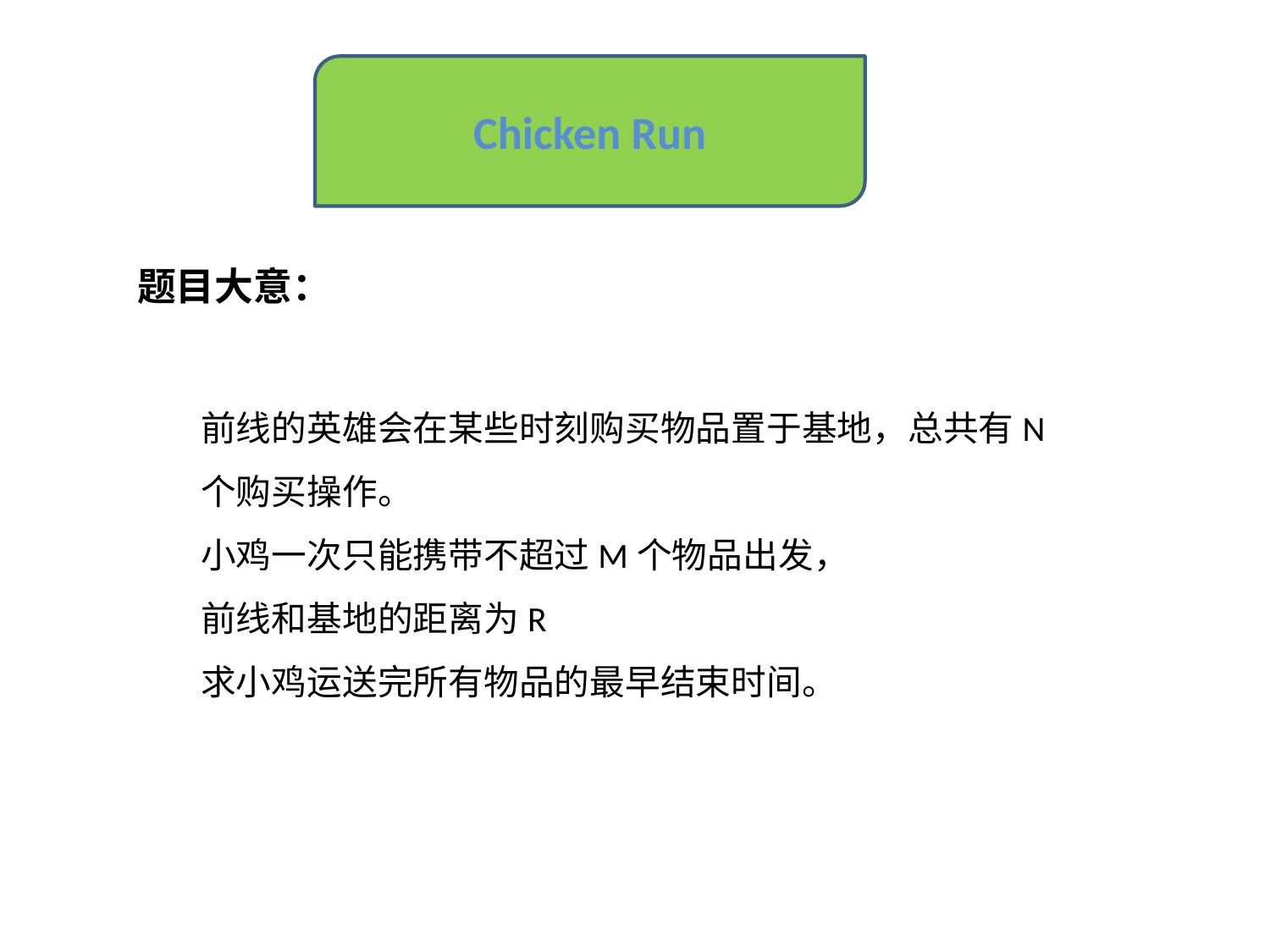

Chicken Run
题目大意：

前线的英雄会在某些时刻购买物品置于基地，总共有N个购买操作。
小鸡一次只能携带不超过M个物品出发，
前线和基地的距离为R
求小鸡运送完所有物品的最早结束时间。